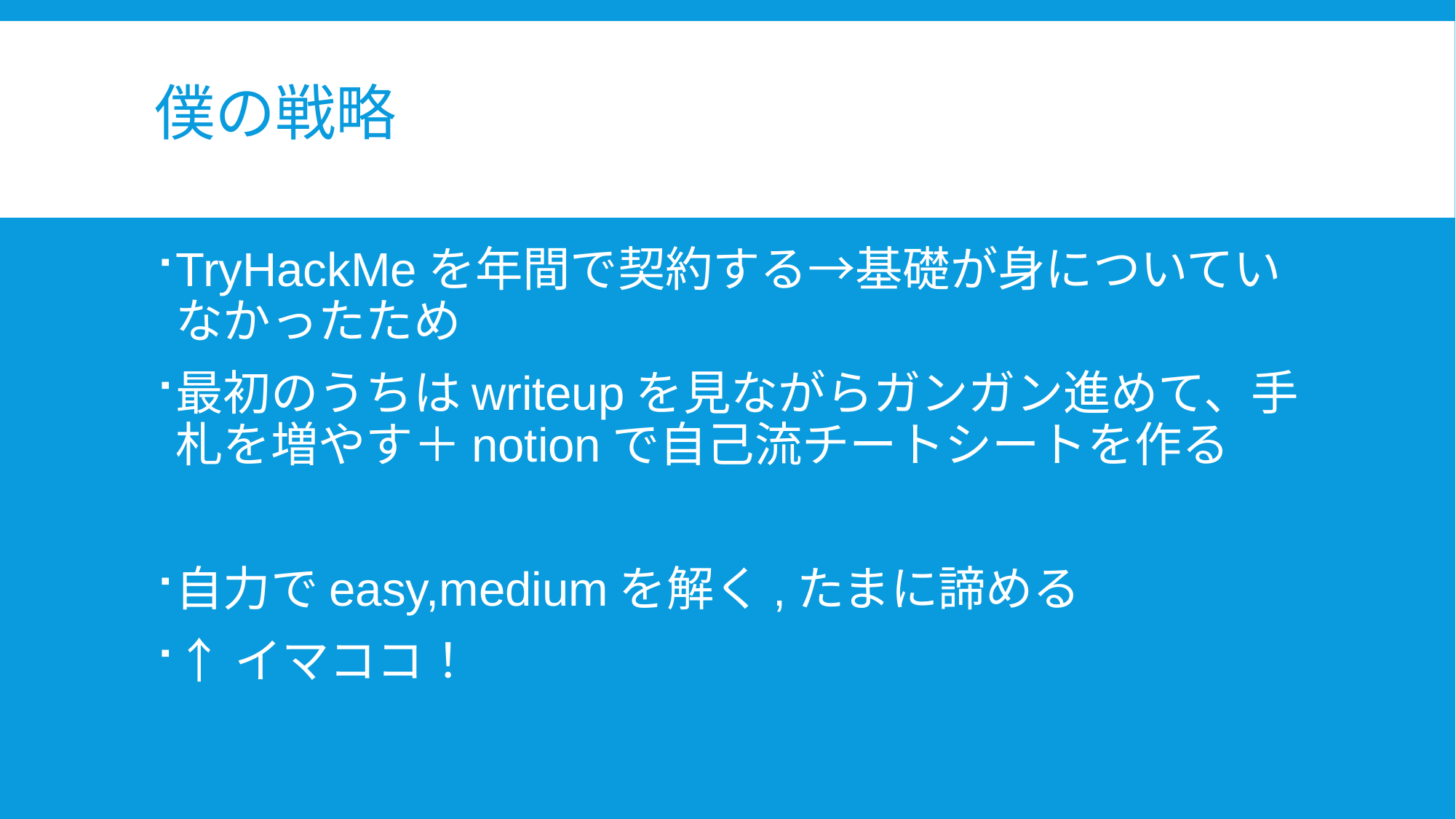

# 僕の戦略
TryHackMeを年間で契約する→基礎が身についていなかったため
最初のうちはwriteupを見ながらガンガン進めて、手札を増やす＋notionで自己流チートシートを作る

自力でeasy,mediumを解く,たまに諦める
↑イマココ！